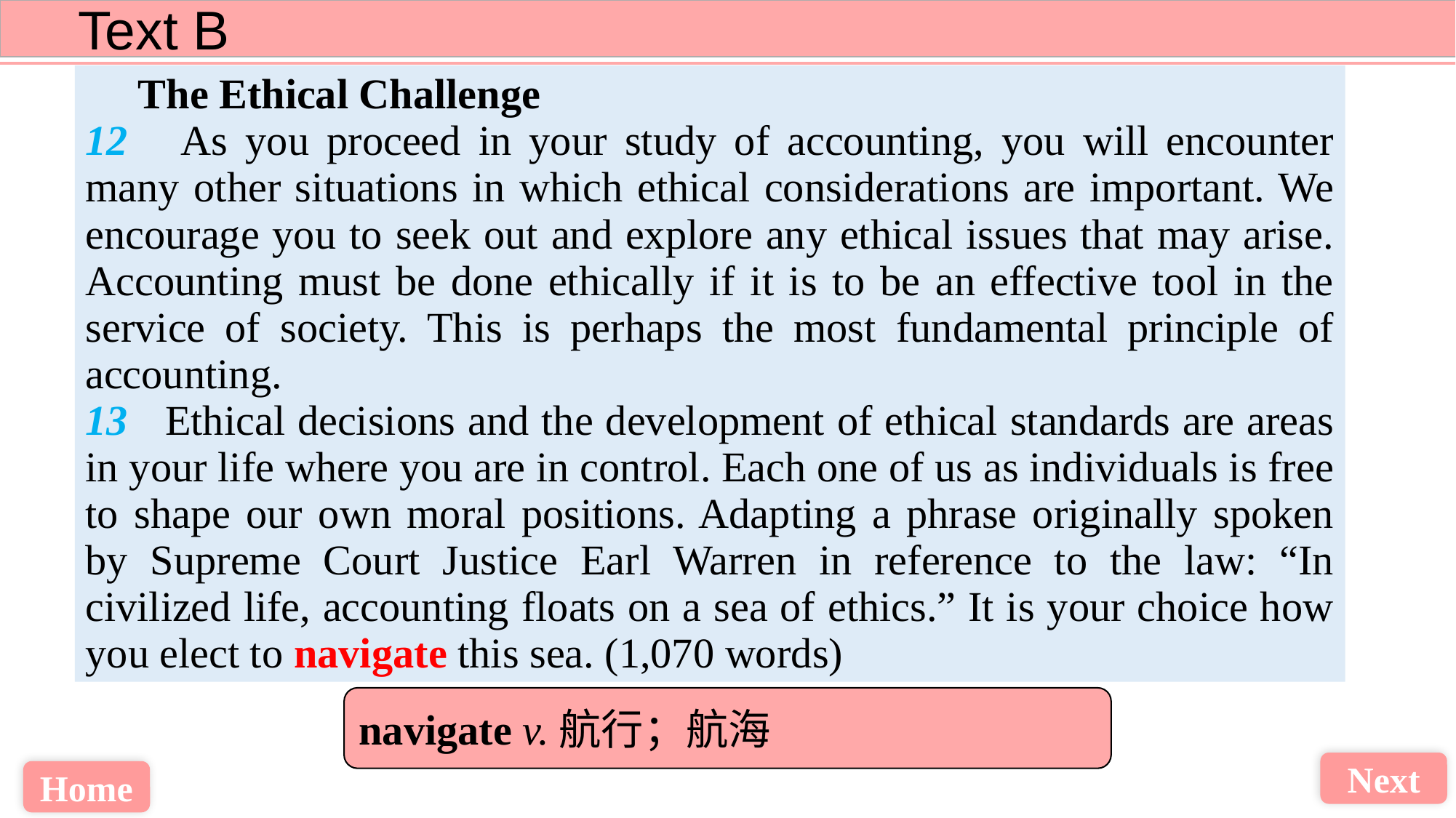

The Ethical Challenge
12   As you proceed in your study of accounting, you will encounter many other situations in which ethical considerations are important. We encourage you to seek out and explore any ethical issues that may arise. Accounting must be done ethically if it is to be an effective tool in the service of society. This is perhaps the most fundamental principle of accounting.
13   Ethical decisions and the development of ethical standards are areas in your life where you are in control. Each one of us as individuals is free to shape our own moral positions. Adapting a phrase originally spoken by Supreme Court Justice Earl Warren in reference to the law: “In civilized life, accounting floats on a sea of ethics.” It is your choice how you elect to navigate this sea. (1,070 words)

navigate v.航行；航海
Next